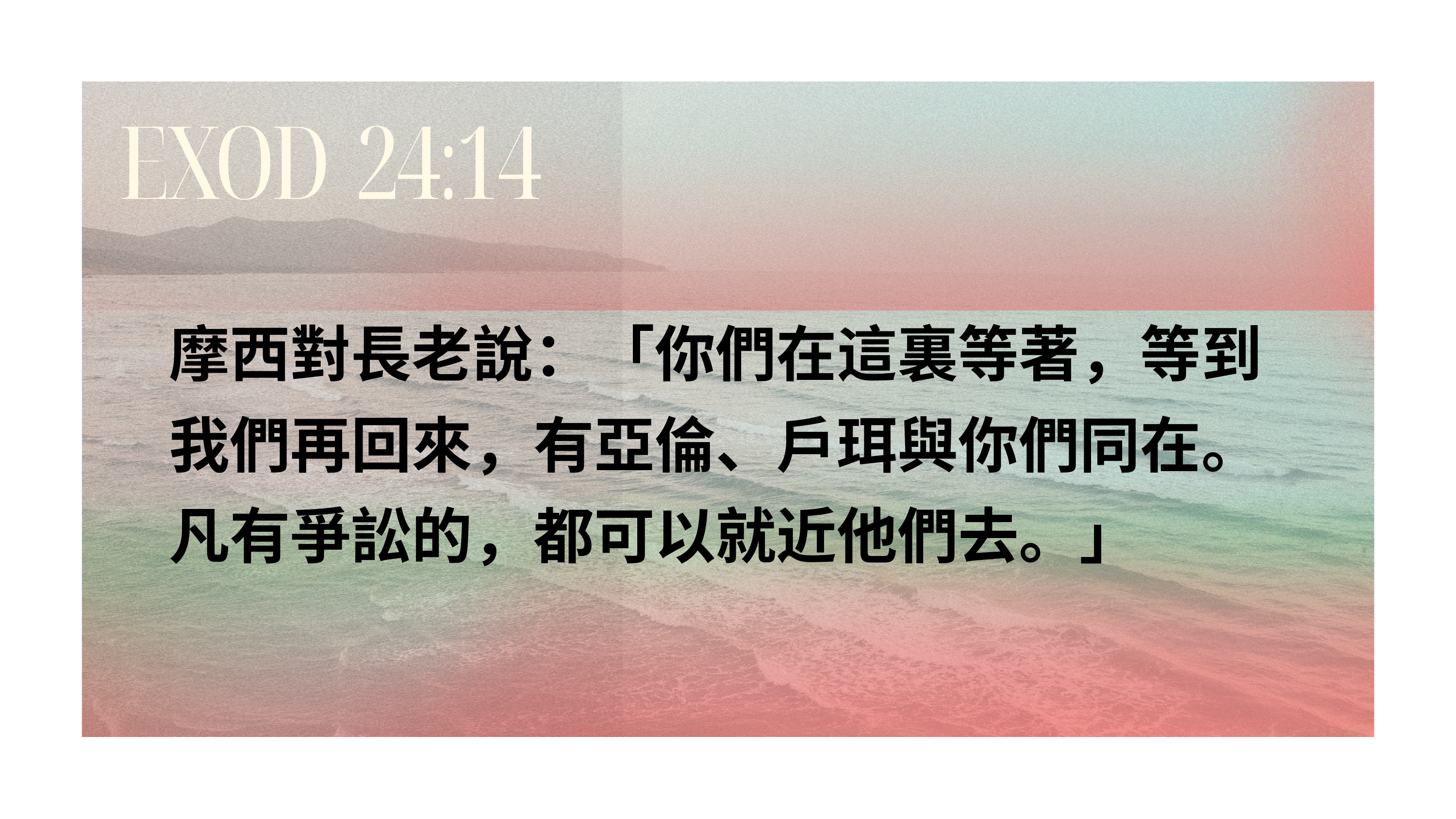

EXOD  24:14
摩西對長老說：「你們在這裏等著，等到我們再回來，有亞倫、戶珥與你們同在。凡有爭訟的，都可以就近他們去。」